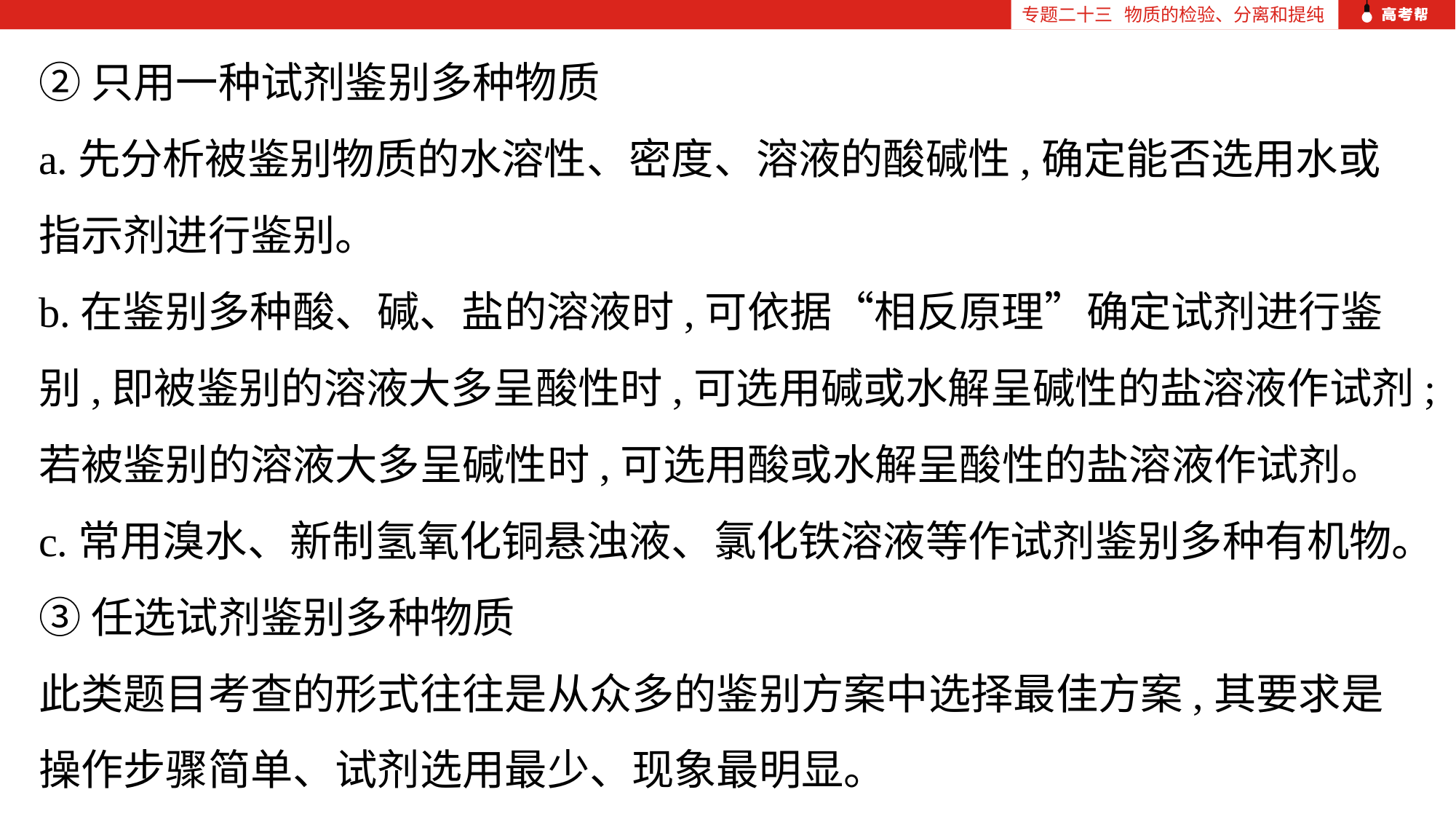

专题二十三   物质的检验、分离和提纯

②只用一种试剂鉴别多种物质
a.先分析被鉴别物质的水溶性、密度、溶液的酸碱性,确定能否选用水或指示剂进行鉴别。
b.在鉴别多种酸、碱、盐的溶液时,可依据“相反原理”确定试剂进行鉴别,即被鉴别的溶液大多呈酸性时,可选用碱或水解呈碱性的盐溶液作试剂;若被鉴别的溶液大多呈碱性时,可选用酸或水解呈酸性的盐溶液作试剂。
c.常用溴水、新制氢氧化铜悬浊液、氯化铁溶液等作试剂鉴别多种有机物。
③任选试剂鉴别多种物质
此类题目考查的形式往往是从众多的鉴别方案中选择最佳方案,其要求是操作步骤简单、试剂选用最少、现象最明显。